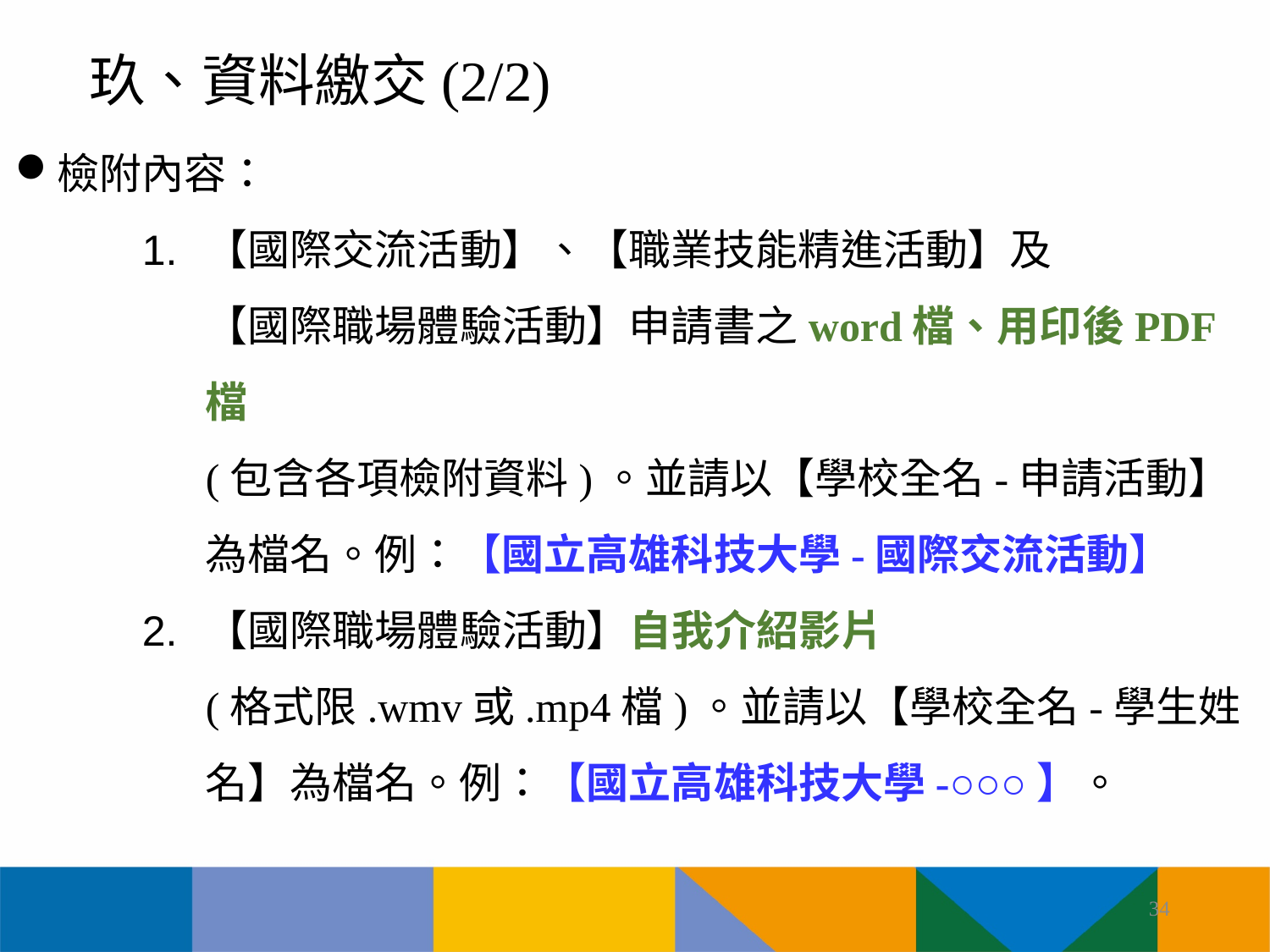

# 玖、資料繳交(2/2)
檢附內容：
【國際交流活動】、【職業技能精進活動】及
【國際職場體驗活動】申請書之word檔、用印後PDF檔
(包含各項檢附資料)。並請以【學校全名-申請活動】為檔名。例：【國立高雄科技大學-國際交流活動】
【國際職場體驗活動】自我介紹影片
(格式限.wmv或.mp4檔)。並請以【學校全名-學生姓名】為檔名。例：【國立高雄科技大學-○○○】。
34